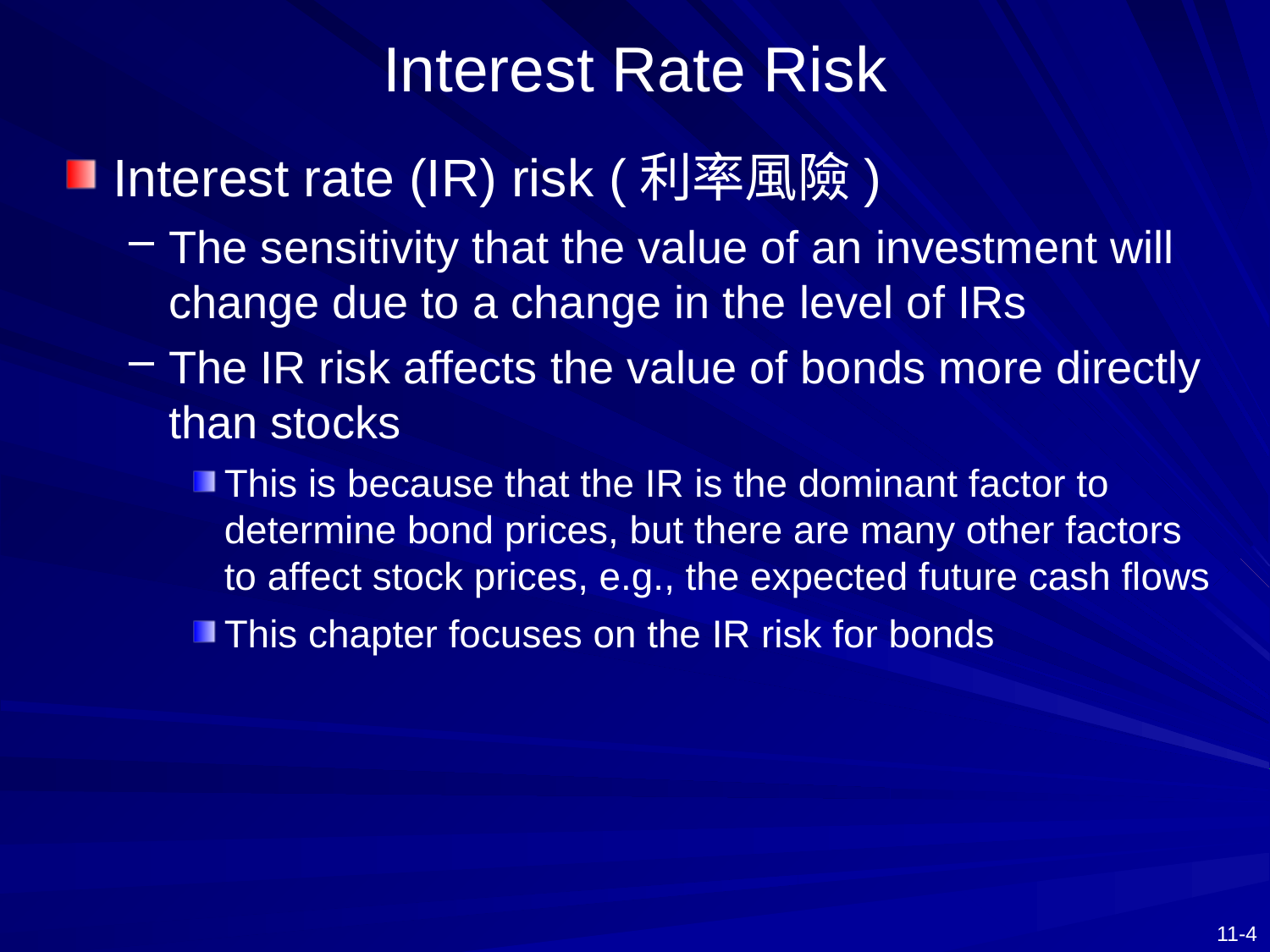

# Interest Rate Risk
Interest rate (IR) risk (利率風險)
The sensitivity that the value of an investment will change due to a change in the level of IRs
The IR risk affects the value of bonds more directly than stocks
This is because that the IR is the dominant factor to determine bond prices, but there are many other factors to affect stock prices, e.g., the expected future cash flows
This chapter focuses on the IR risk for bonds